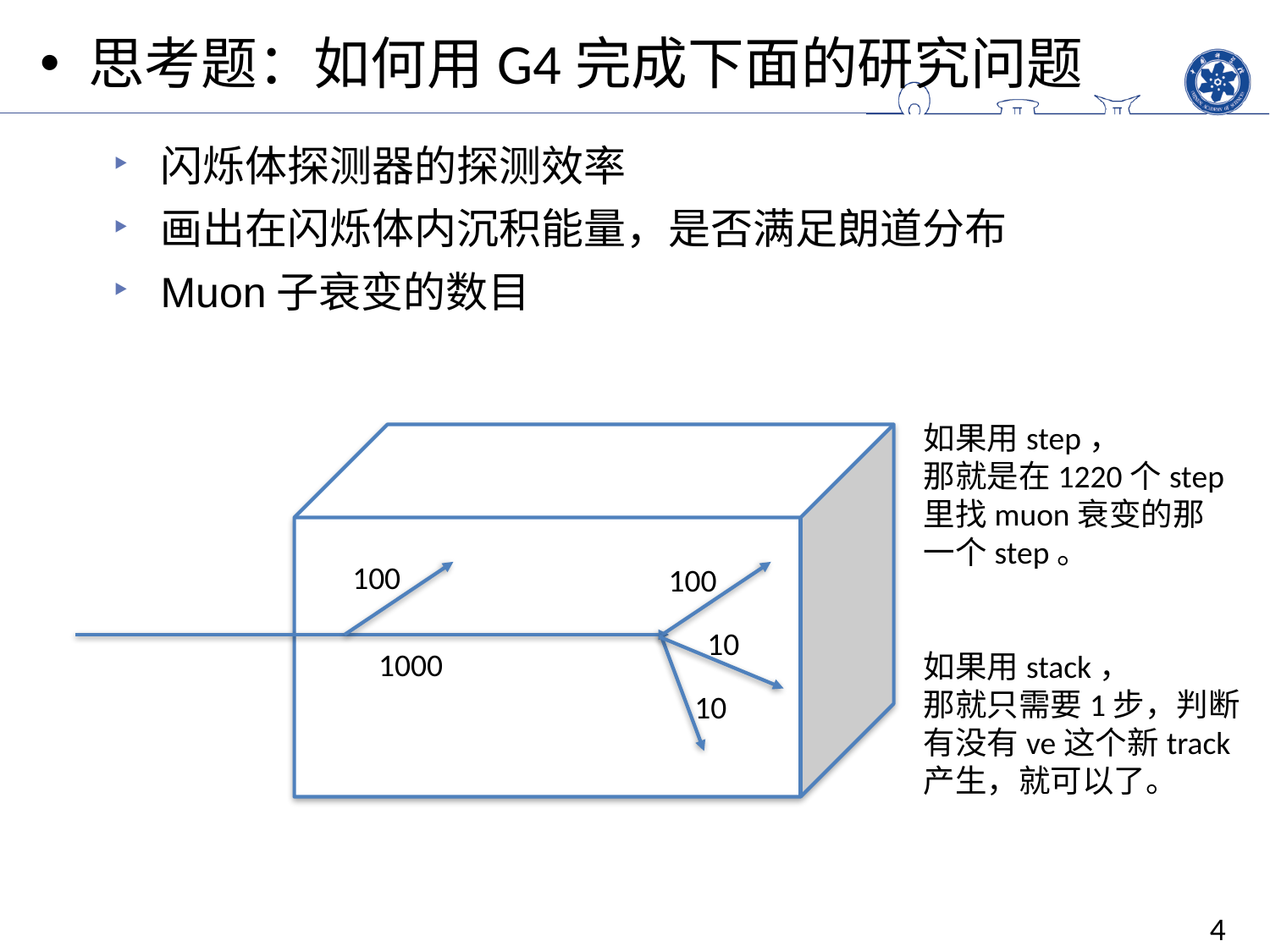

思考题：如何用G4完成下面的研究问题
闪烁体探测器的探测效率
画出在闪烁体内沉积能量，是否满足朗道分布
Muon子衰变的数目
如果用step，
那就是在1220个step
里找muon衰变的那
一个step。

如果用stack，
那就只需要1步，判断
有没有ve这个新track
产生，就可以了。

100
100
10
1000
10
4